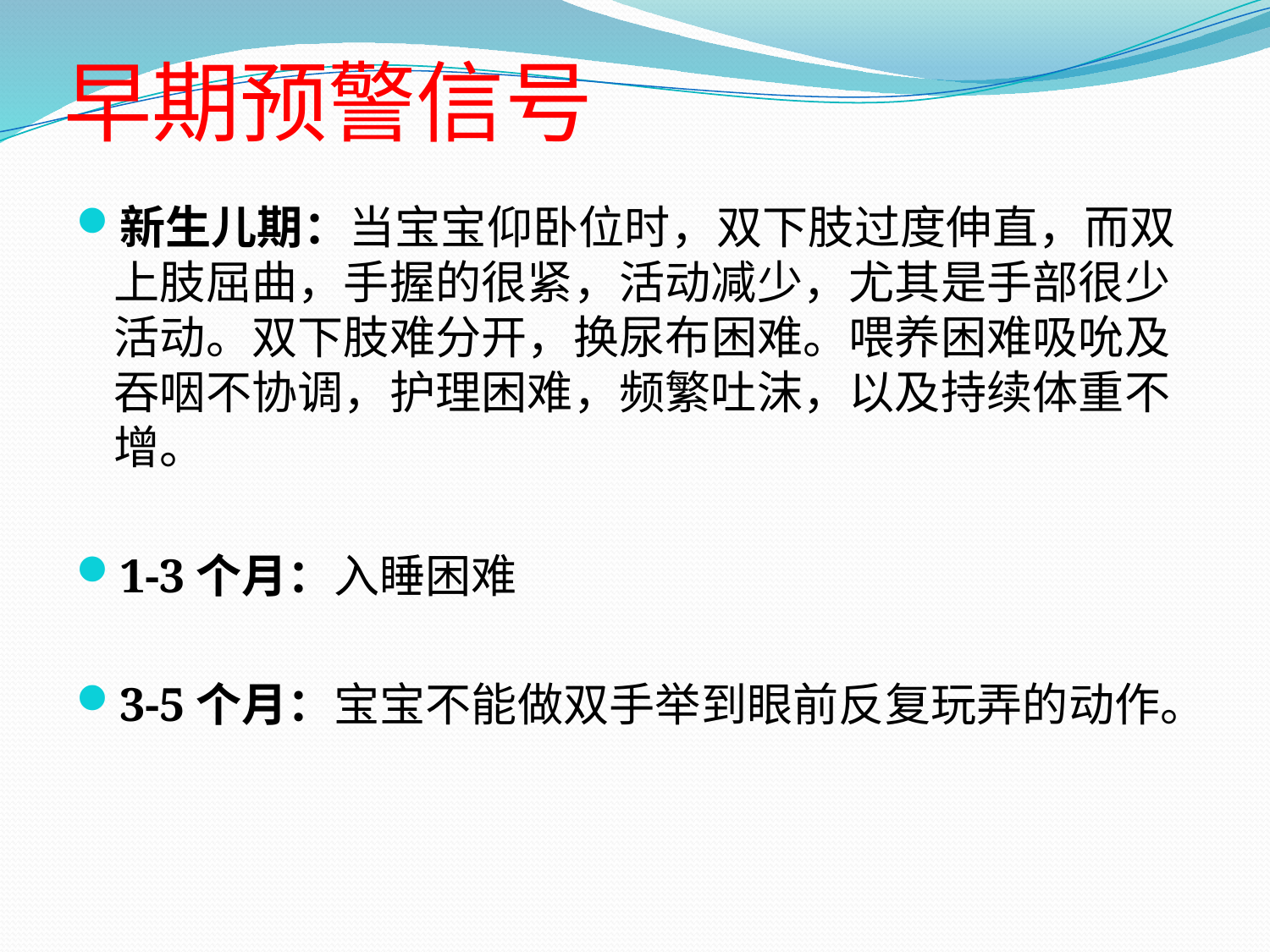

# 早期预警信号
新生儿期：当宝宝仰卧位时，双下肢过度伸直，而双上肢屈曲，手握的很紧，活动减少，尤其是手部很少活动。双下肢难分开，换尿布困难。喂养困难吸吮及吞咽不协调，护理困难，频繁吐沫，以及持续体重不增。

1-3个月：入睡困难

3-5个月：宝宝不能做双手举到眼前反复玩弄的动作。